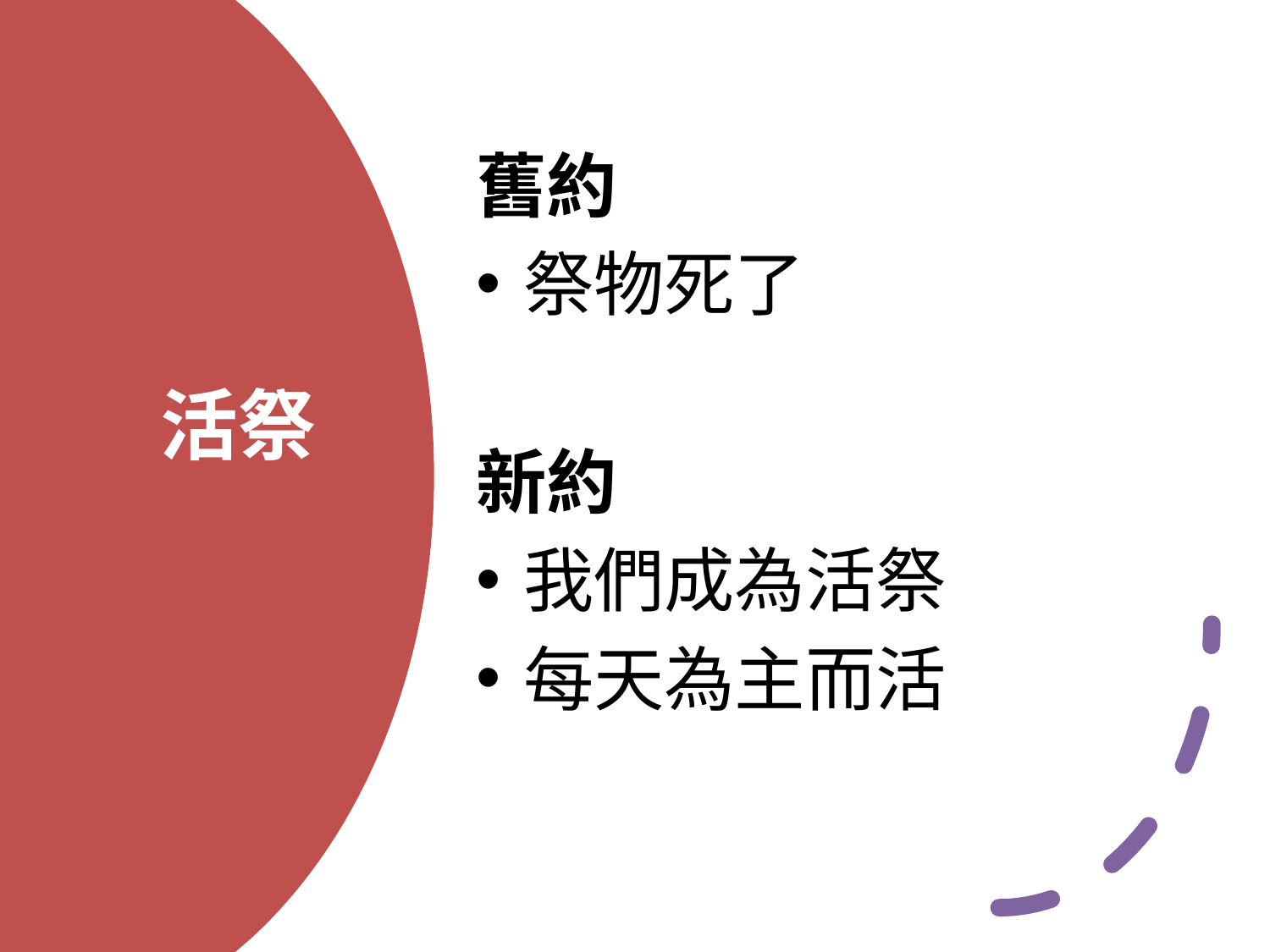

舊約
祭物死了

新約
我們成為活祭
每天為主而活

# 活祭